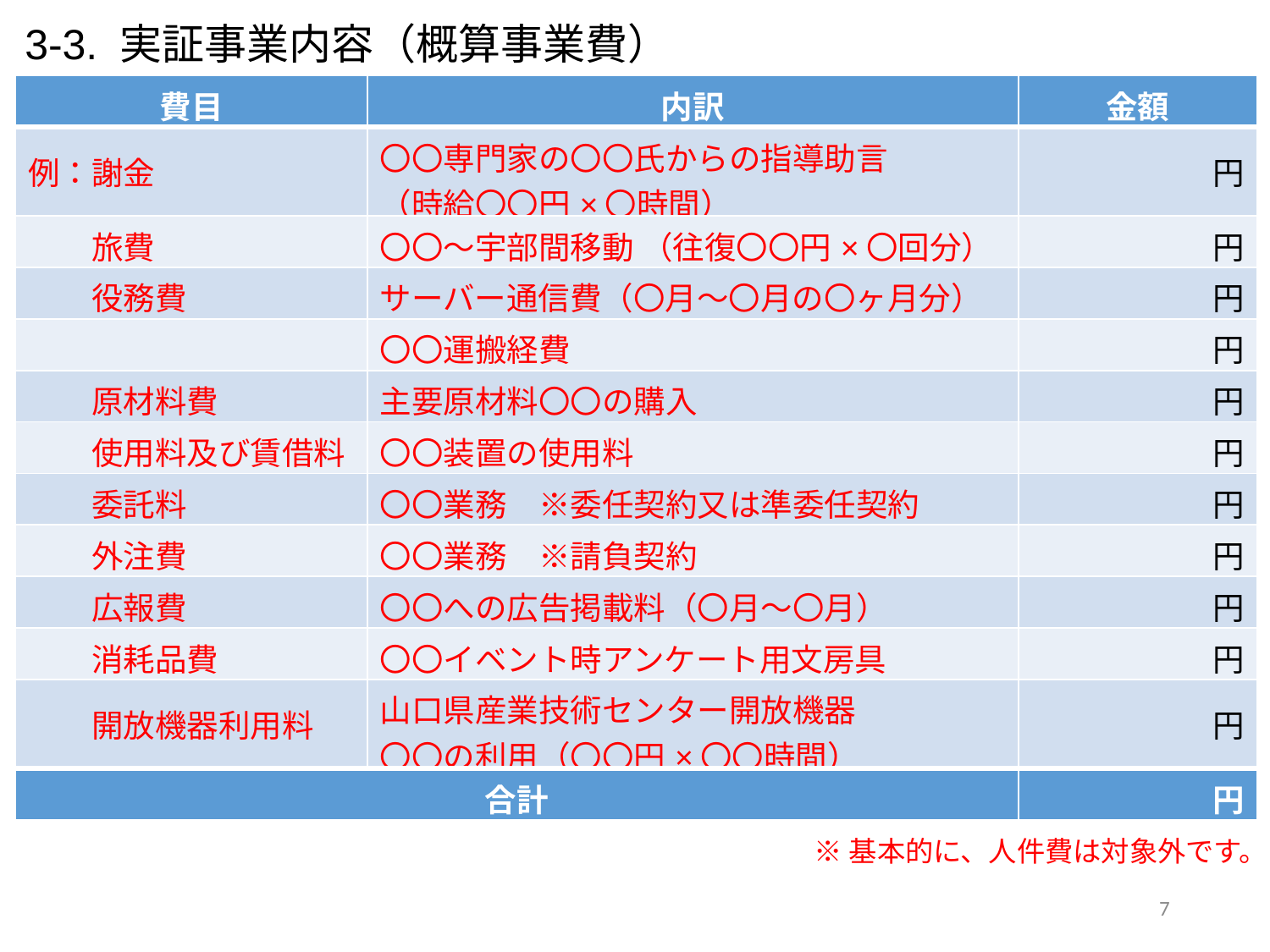

3-3. 実証事業内容（概算事業費）
| 費目 | 内訳 | 金額 |
| --- | --- | --- |
| 例：謝金 | 〇〇専門家の〇〇氏からの指導助言 （時給〇〇円×〇時間） | 円 |
| 旅費 | 〇〇～宇部間移動 （往復〇〇円×〇回分） | 円 |
| 役務費 | サーバー通信費（〇月～〇月の〇ヶ月分） | 円 |
|  | 〇〇運搬経費 | 円 |
| 原材料費 | 主要原材料〇〇の購入 | 円 |
| 使用料及び賃借料 | 〇〇装置の使用料 | 円 |
| 委託料 | 〇〇業務　※委任契約又は準委任契約 | 円 |
| 外注費 | 〇〇業務　※請負契約 | 円 |
| 広報費 | 〇〇への広告掲載料（〇月～〇月） | 円 |
| 消耗品費 | 〇〇イベント時アンケート用文房具 | 円 |
| 開放機器利用料 | 山口県産業技術センター開放機器 〇〇の利用（〇〇円×〇〇時間） | 円 |
| 合計 |  | 円 |
※基本的に、人件費は対象外です。
7